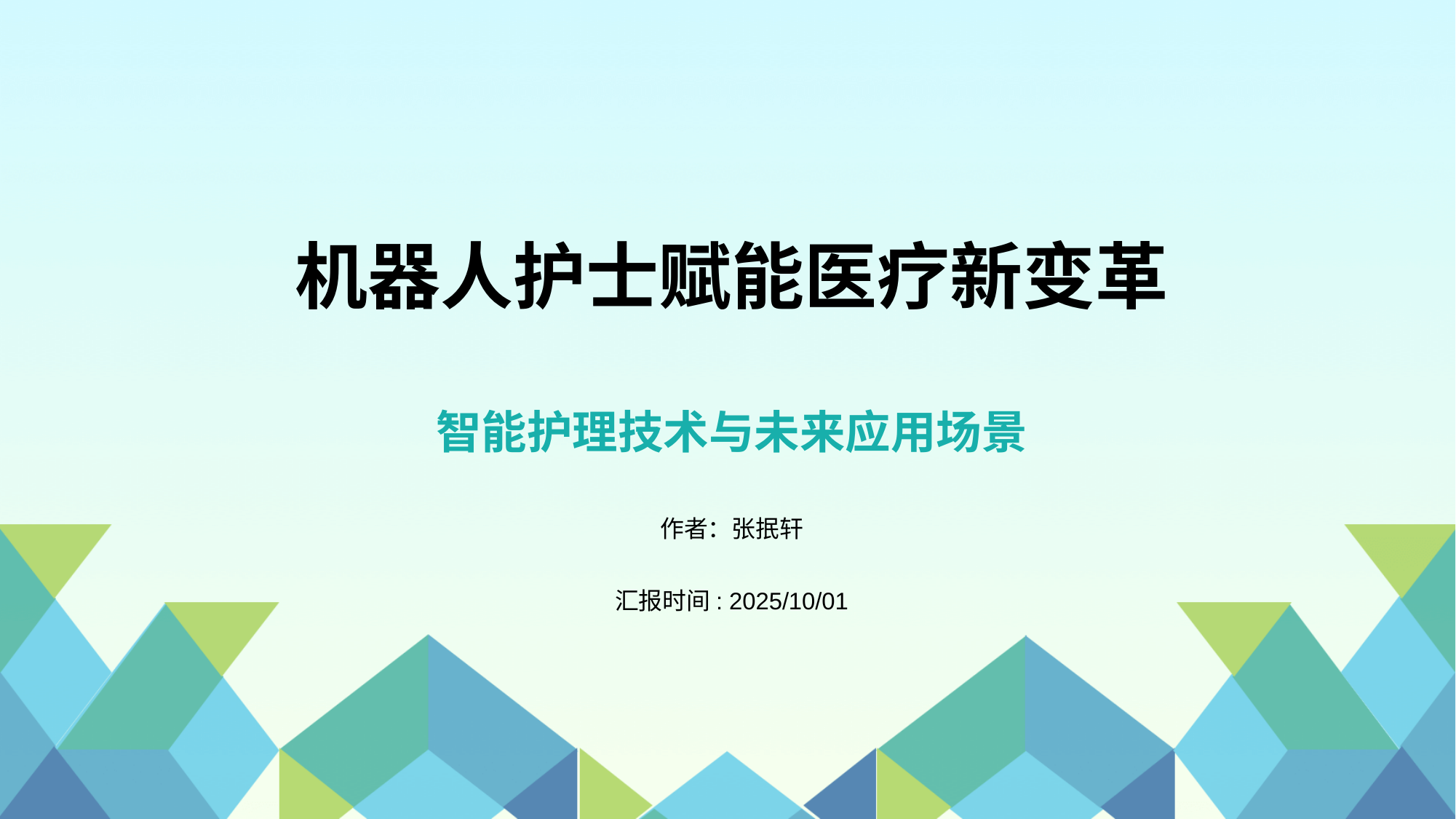

机器人护士赋能医疗新变革
智能护理技术与未来应用场景

作者：张抿轩

汇报时间: 2025/10/01